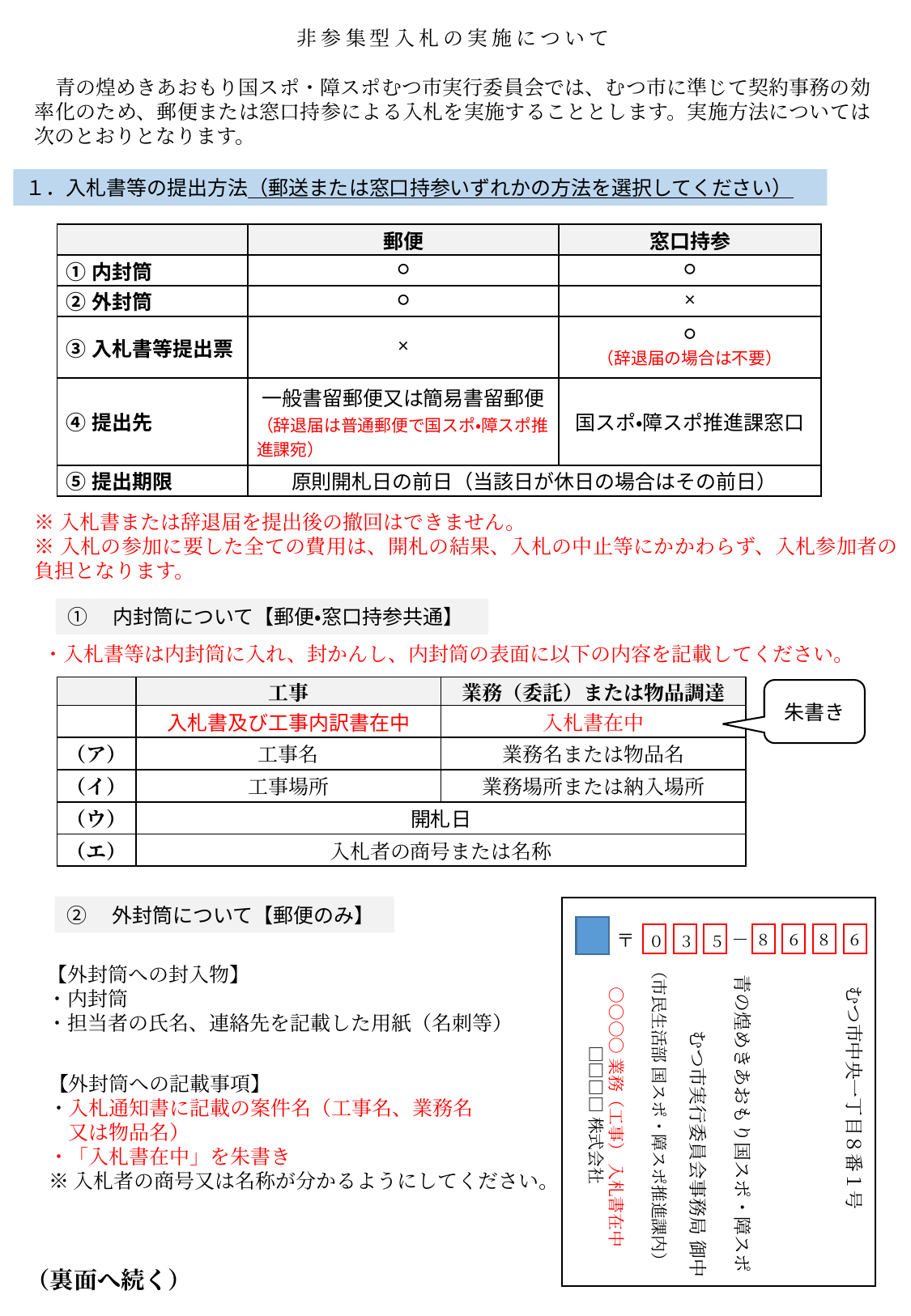

非参集型入札の実施について
　青の煌めきあおもり国スポ・障スポむつ市実行委員会では、むつ市に準じて契約事務の効率化のため、郵便または窓口持参による入札を実施することとします。実施方法については次のとおりとなります。
１．入札書等の提出方法（郵送または窓口持参いずれかの方法を選択してください）
|  | 郵便 | 窓口持参 |
| --- | --- | --- |
| ①内封筒 | ○ | ○ |
| ②外封筒 | ○ | × |
| ③入札書等提出票 | × | ○ （辞退届の場合は不要） |
| ④提出先 | 一般書留郵便又は簡易書留郵便 （辞退届は普通郵便で国スポ・障スポ推進課宛） | 国スポ・障スポ推進課窓口 |
| ⑤提出期限 | 原則開札日の前日（当該日が休日の場合はその前日） |  |
※入札書または辞退届を提出後の撤回はできません。
※入札の参加に要した全ての費用は、開札の結果、入札の中止等にかかわらず、入札参加者の負担となります。
①　内封筒について【郵便・窓口持参共通】
・入札書等は内封筒に入れ、封かんし、内封筒の表面に以下の内容を記載してください。
|  | 工事 | 業務（委託）または物品調達 |
| --- | --- | --- |
|  | 入札書及び工事内訳書在中 | 入札書在中 |
| （ア） | 工事名 | 業務名または物品名 |
| （イ） | 工事場所 | 業務場所または納入場所 |
| （ウ） | 開札日 |  |
| （エ） | 入札者の商号または名称 |  |
朱書き
②　外封筒について【郵便のみ】

○○○○業務（工事） 入札書在中
□□□□株式会社
むつ市中央一丁目８番１号

〒

８　６　８　６

０　３　５
青の煌めきあおもり国スポ・障スポ
　　　むつ市実行委員会事務局 御中

（市民生活部 国スポ・障スポ推進課内）
【外封筒への封入物】
・内封筒
・担当者の氏名、連絡先を記載した用紙（名刺等）
【外封筒への記載事項】
・入札通知書に記載の案件名（工事名、業務名
　又は物品名）
・「入札書在中」を朱書き
※入札者の商号又は名称が分かるようにしてください。
（裏面へ続く）